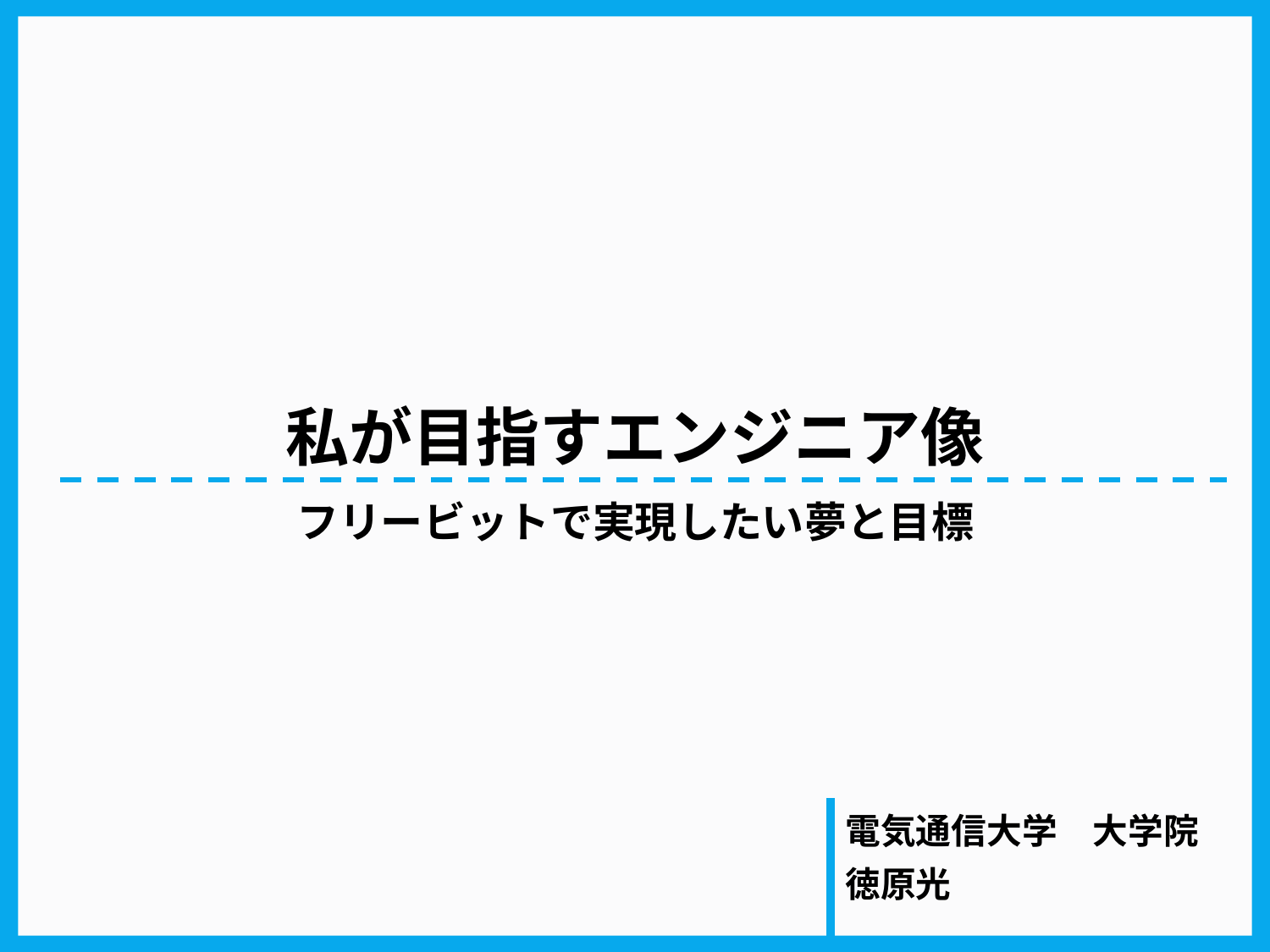

私が目指すエンジニア像
フリービットで実現したい夢と目標
電気通信大学　大学院
徳原光